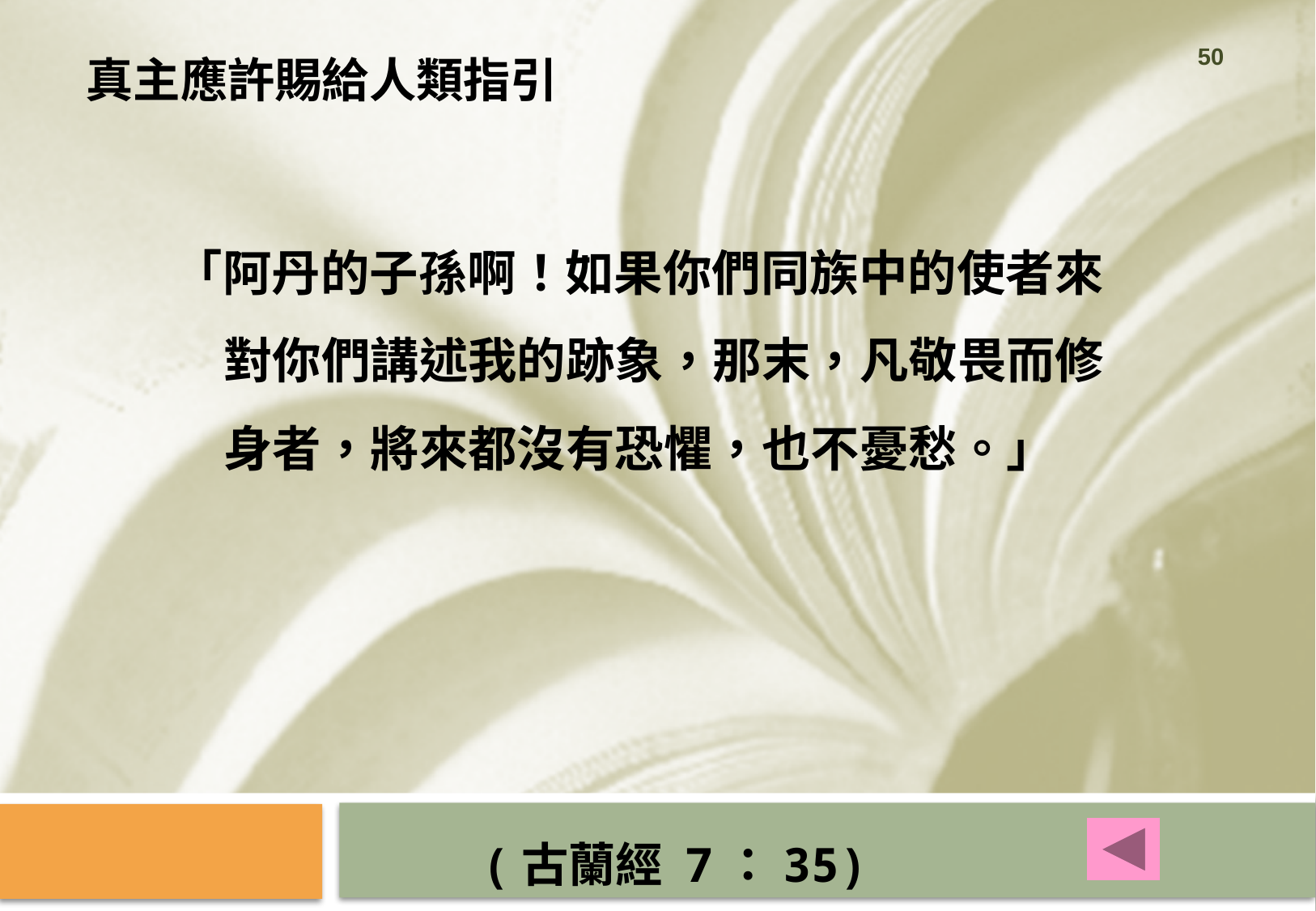

50
真主應許賜給人類指引
「阿丹的子孫啊！如果你們同族中的使者來對你們講述我的跡象，那末，凡敬畏而修身者，將來都沒有恐懼，也不憂愁。」
(古蘭經 7：35)